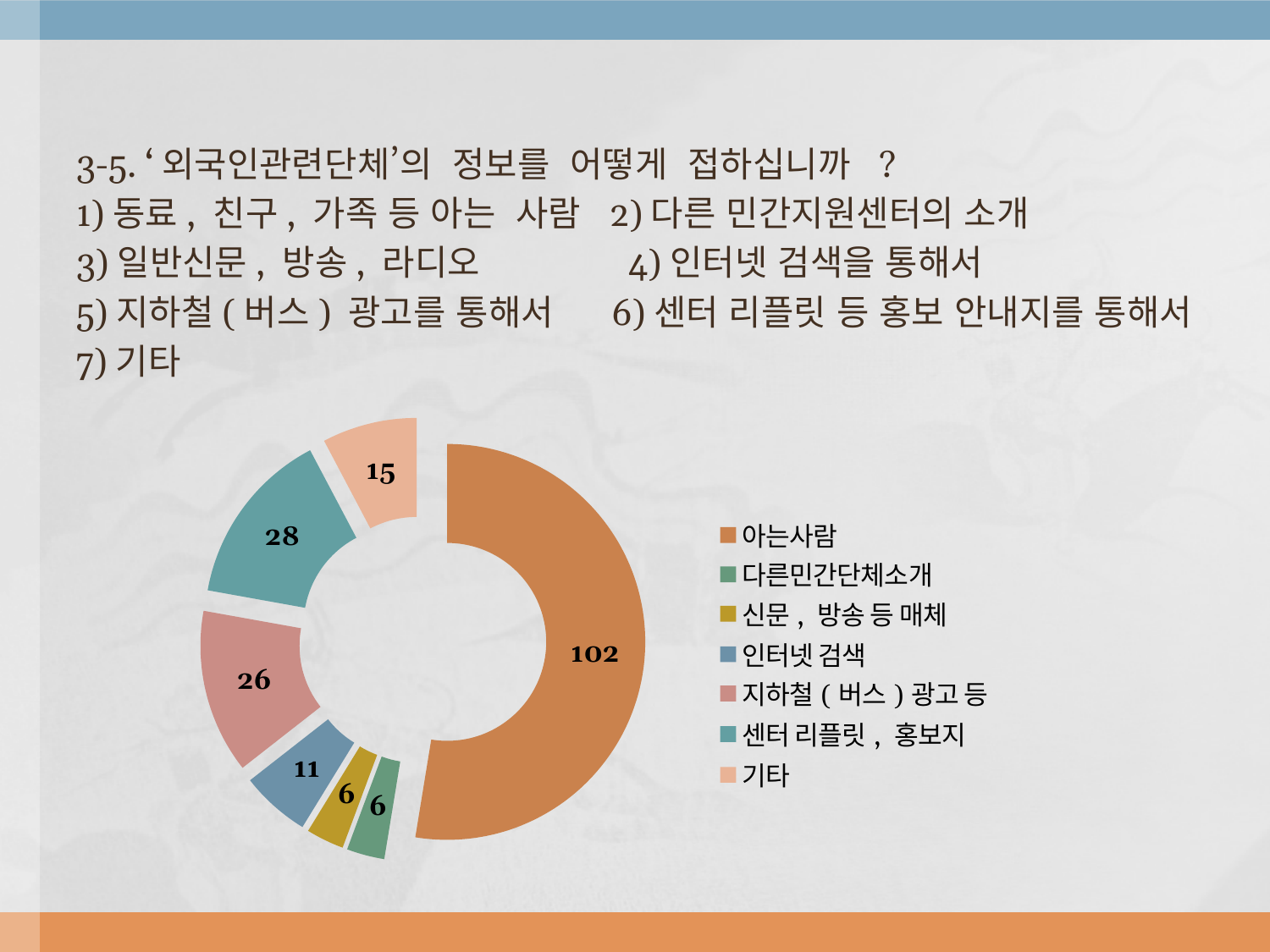

3-5. ‘외국인관련단체’의  정보를  어떻게  접하십니까  ?
1)동료, 친구, 가족 등 아는  사람  2)다른 민간지원센터의 소개
3)일반신문, 방송, 라디오              4)인터넷 검색을 통해서
5)지하철(버스) 광고를 통해서     6)센터 리플릿 등 홍보 안내지를 통해서
7)기타

### Chart

| Category | 정보접하는계기 |
|---|---|
| 아는사람 | 102.0 |
| 다른민간단체소개 | 6.0 |
| 신문, 방송 등 매체 | 6.0 |
| 인터넷 검색 | 11.0 |
| 지하철(버스)광고 등 | 26.0 |
| 센터 리플릿, 홍보지 | 28.0 |
| 기타 | 15.0 |